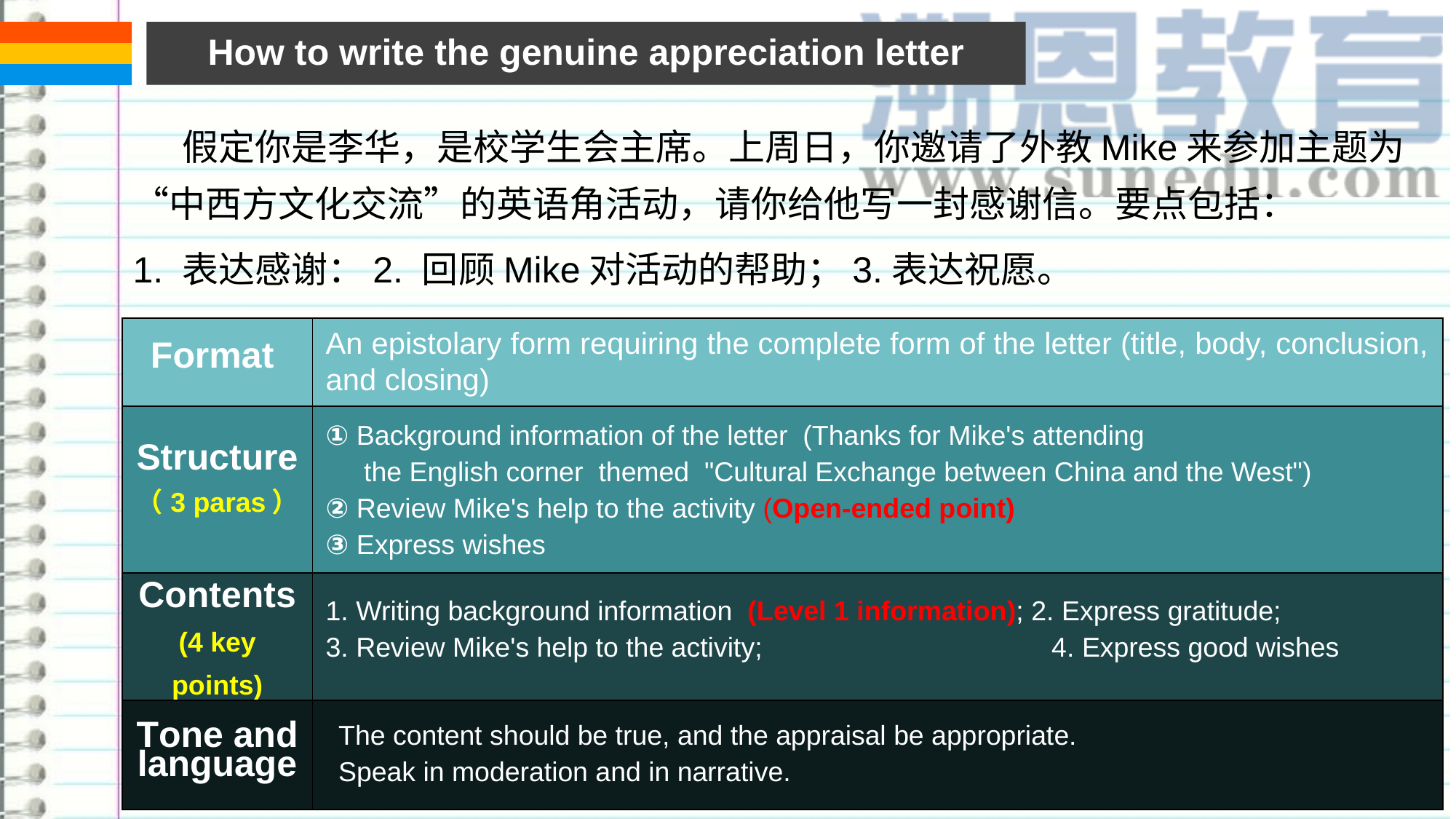

How to write the genuine appreciation letter
     假定你是李华，是校学生会主席。上周日，你邀请了外教Mike来参加主题为“中西方文化交流”的英语角活动，请你给他写一封感谢信。要点包括：
1. 表达感谢：2. 回顾Mike对活动的帮助；3.表达祝愿。
| Format |  |
| --- | --- |
| Structure （3 paras） |  |
| Contents (4 key points) |  |
| Tone and language |  |
An epistolary form requiring the complete form of the letter (title, body, conclusion, and closing)
① Background information of the letter  (Thanks for Mike's attending
     the English corner  themed  "Cultural Exchange between China and the West")
② Review Mike's help to the activity (Open-ended point)
③ Express wishes
1. Writing background information  (Level 1 information); 2. Express gratitude;
3. Review Mike's help to the activity;                                      4. Express good wishes
The content should be true, and the appraisal be appropriate.
Speak in moderation and in narrative.